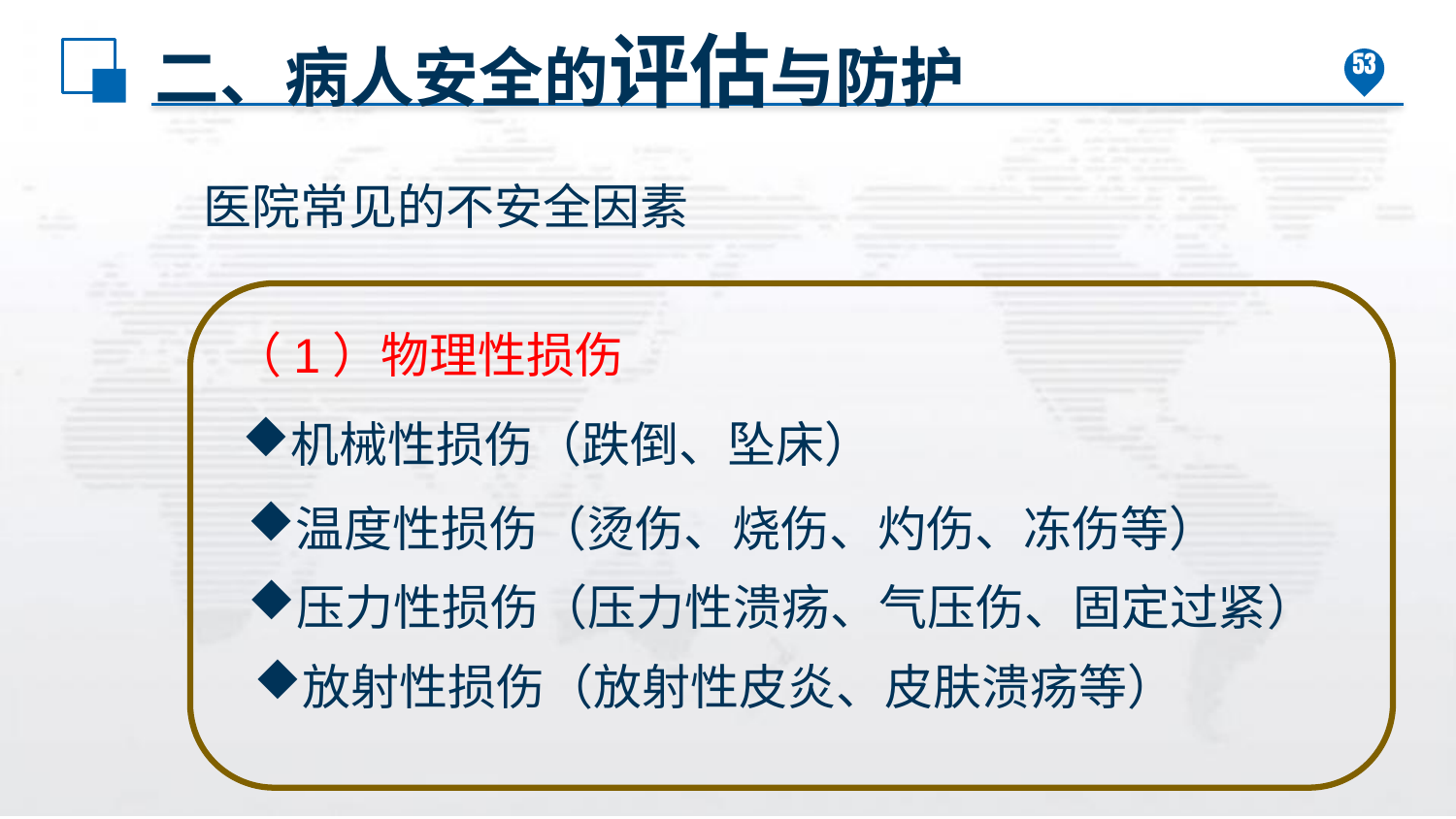

# 二、病人安全的评估与防护
53
医院常见的不安全因素

（1）物理性损伤
机械性损伤（跌倒、坠床）
温度性损伤（烫伤、烧伤、灼伤、冻伤等）
压力性损伤（压力性溃疡、气压伤、固定过紧）
放射性损伤（放射性皮炎、皮肤溃疡等）